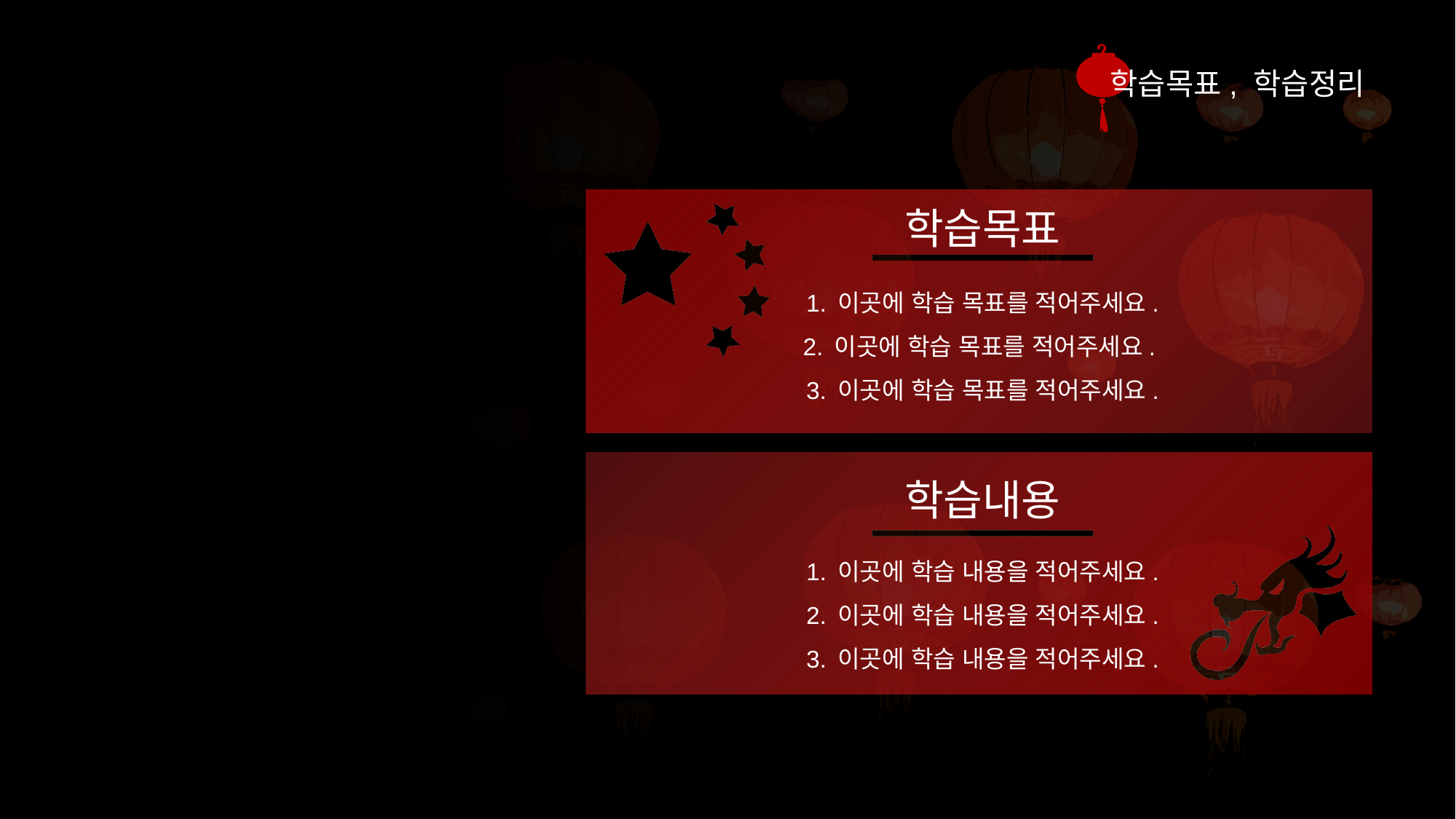

학습목표, 학습정리

학습목표
이곳에 학습 목표를 적어주세요.
이곳에 학습 목표를 적어주세요.
이곳에 학습 목표를 적어주세요.

학습내용
이곳에 학습 내용을 적어주세요.
이곳에 학습 내용을 적어주세요.
이곳에 학습 내용을 적어주세요.